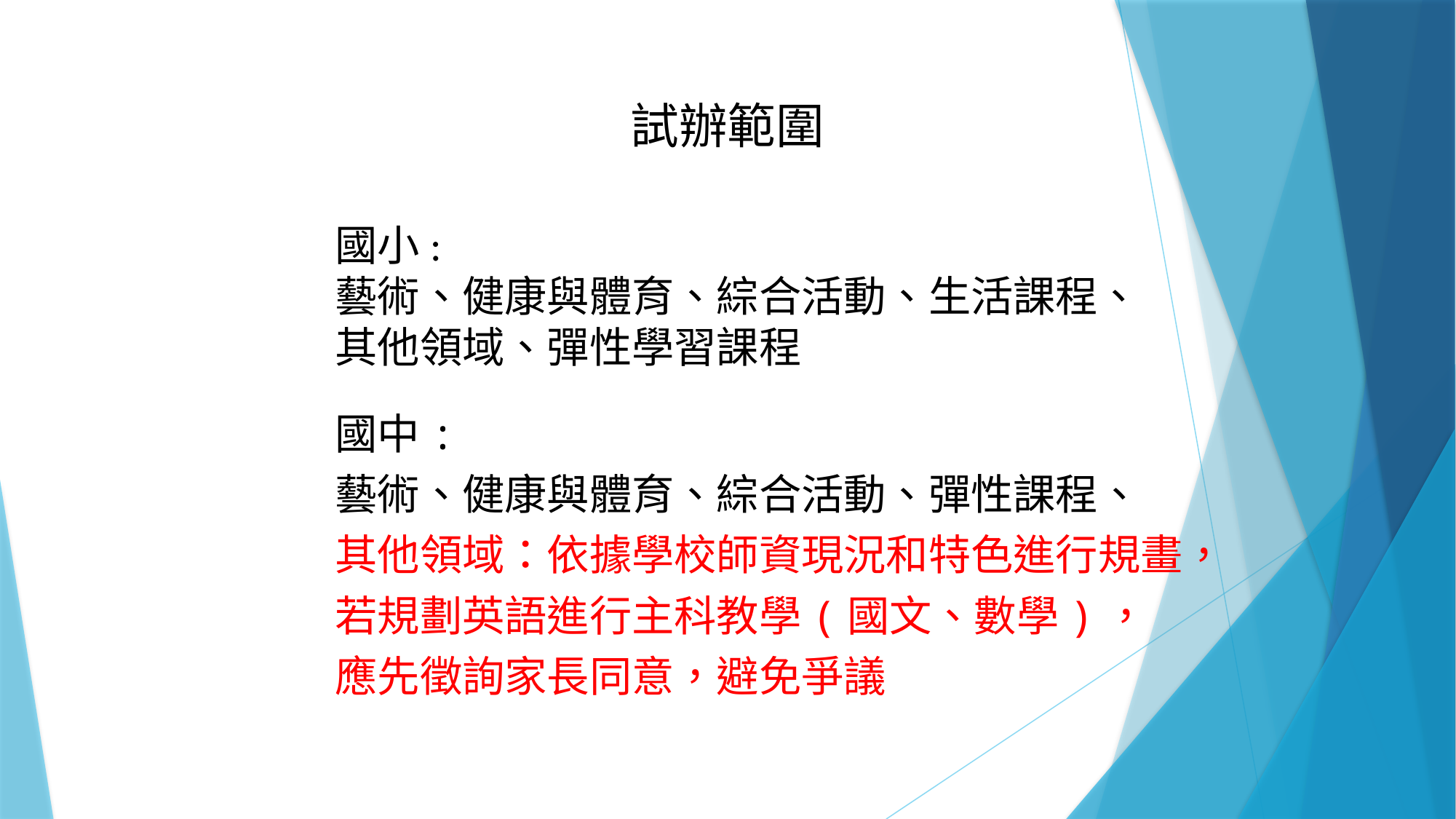

試辦範圍
國小:
藝術、健康與體育、綜合活動、生活課程、
其他領域、彈性學習課程
國中:

藝術、健康與體育、綜合活動、彈性課程、

其他領域：依據學校師資現況和特色進行規畫，

若規劃英語進行主科教學(國文、數學)，

應先徵詢家長同意，避免爭議